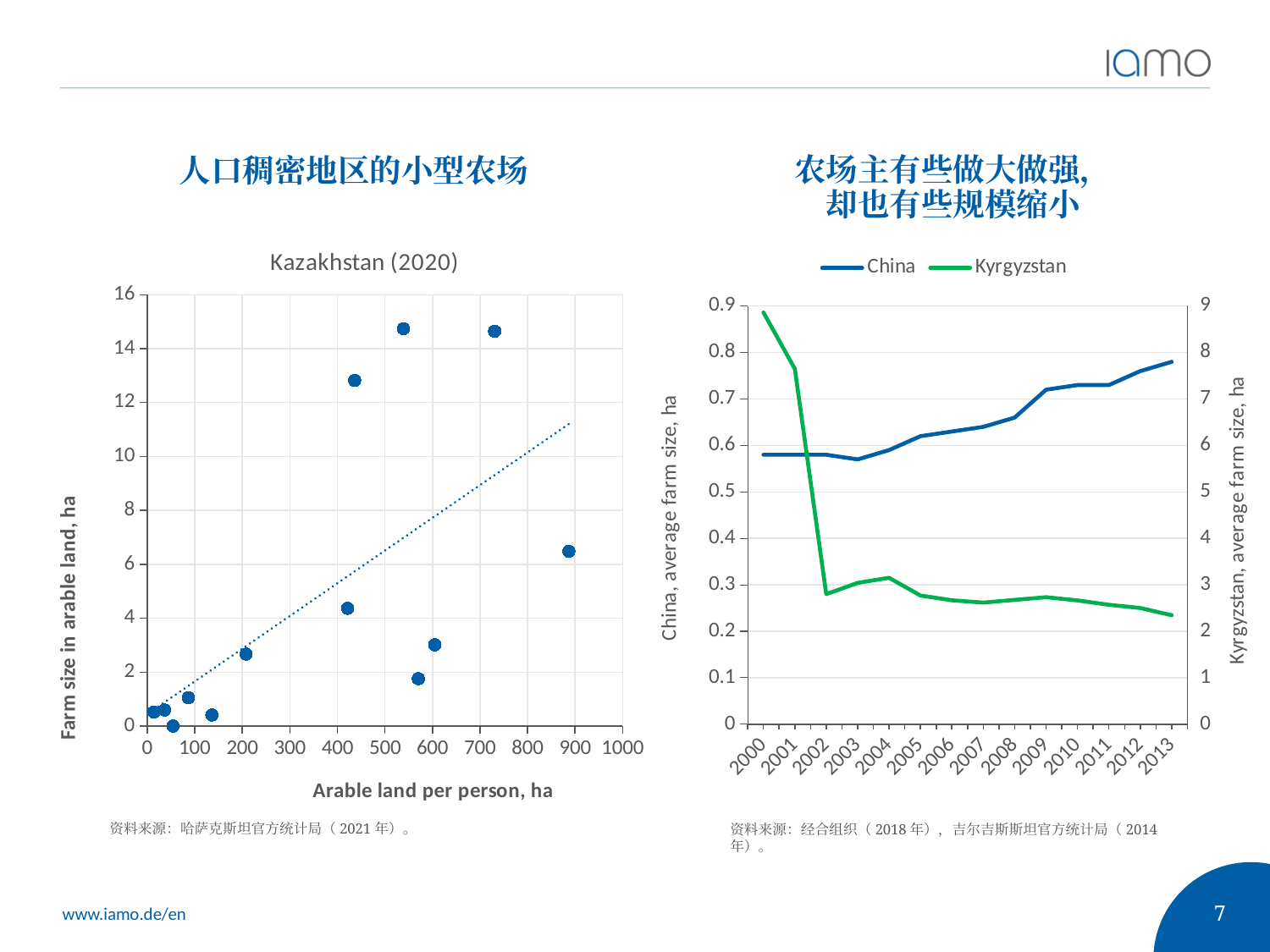

农场主有些做大做强，
却也有些规模缩小
人口稠密地区的小型农场

### Chart: Kazakhstan (2020)

| Category |  |
|---|---|

### Chart

| Category | China | Kyrgyzstan |
|---|---|---|
| 2000 | 0.58 | 8.86275171086098 |
| 2001 | 0.58 | 7.64889245737496 |
| 2002 | 0.58 | 2.79854170145432 |
| 2003 | 0.57 | 3.04108925207713 |
| 2004 | 0.59 | 3.15046534283657 |
| 2005 | 0.62 | 2.76862161099673 |
| 2006 | 0.63 | 2.66718946147875 |
| 2007 | 0.64 | 2.61688739163357 |
| 2008 | 0.66 | 2.6752195700869 |
| 2009 | 0.72 | 2.73365431363016 |
| 2010 | 0.73 | 2.66358764929408 |
| 2011 | 0.73 | 2.56964457810341 |
| 2012 | 0.76 | 2.50057761004032 |
| 2013 | 0.78 | 2.34533787083783 |
资料来源：哈萨克斯坦官方统计局（2021年）。
资料来源：经合组织（2018年），吉尔吉斯斯坦官方统计局（2014年）。
7